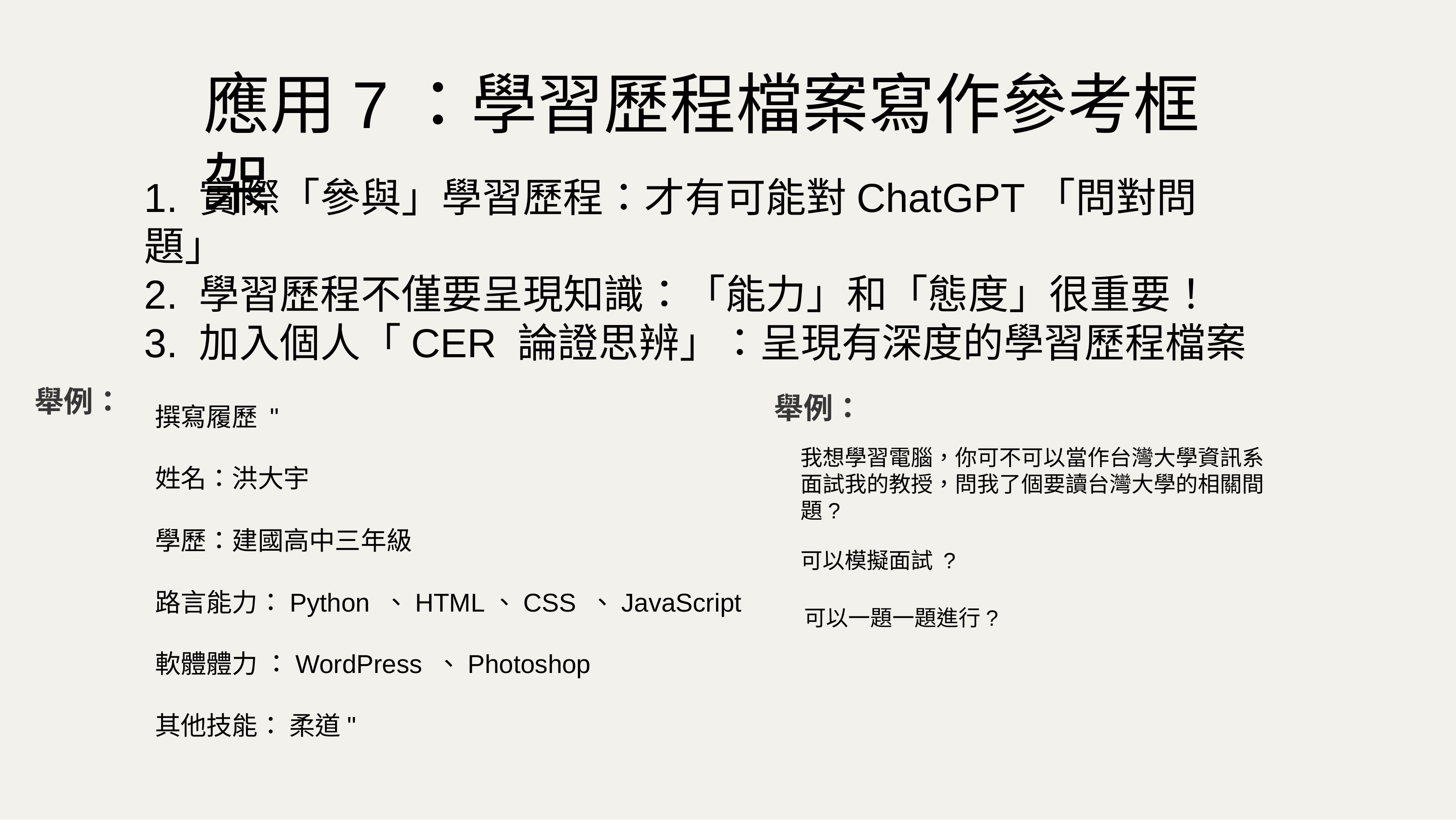

# 應用7：學習歷程檔案寫作參考框架
1. 實際「參與」學習歷程：才有可能對ChatGPT「問對問題」
2. 學習歷程不僅要呈現知識：「能力」和「態度」很重要！
3. 加入個人「CER 論證思辨」：呈現有深度的學習歷程檔案
舉例：
舉例：
撰寫履歷 "

姓名：洪大宇

學歷：建國高中三年級

路言能力：Python 、HTML、CSS 、JavaScript

軟體體力 ：WordPress 、Photoshop

其他技能： 柔道"
我想學習電腦，你可不可以當作台灣大學資訊系面試我的教授，問我了個要讀台灣大學的相關間題?

可以模擬面試 ?
可以一題一題進行?